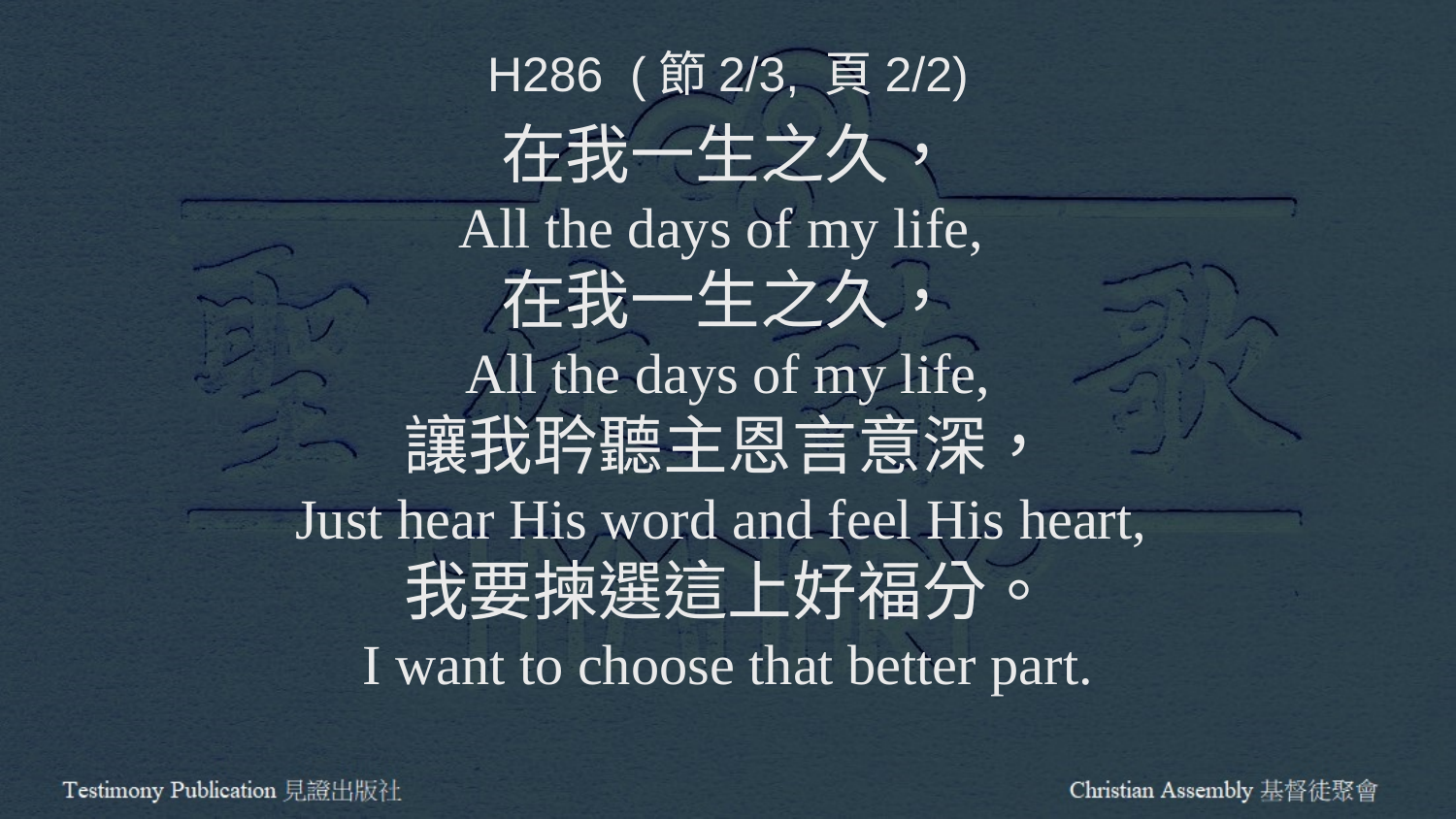

H286  (節2/3, 頁2/2)
在我一生之久，
All the days of my life,
在我一生之久，
All the days of my life,
讓我耹聽主恩言意深，
Just hear His word and feel His heart,
我要揀選這上好福分。
I want to choose that better part.